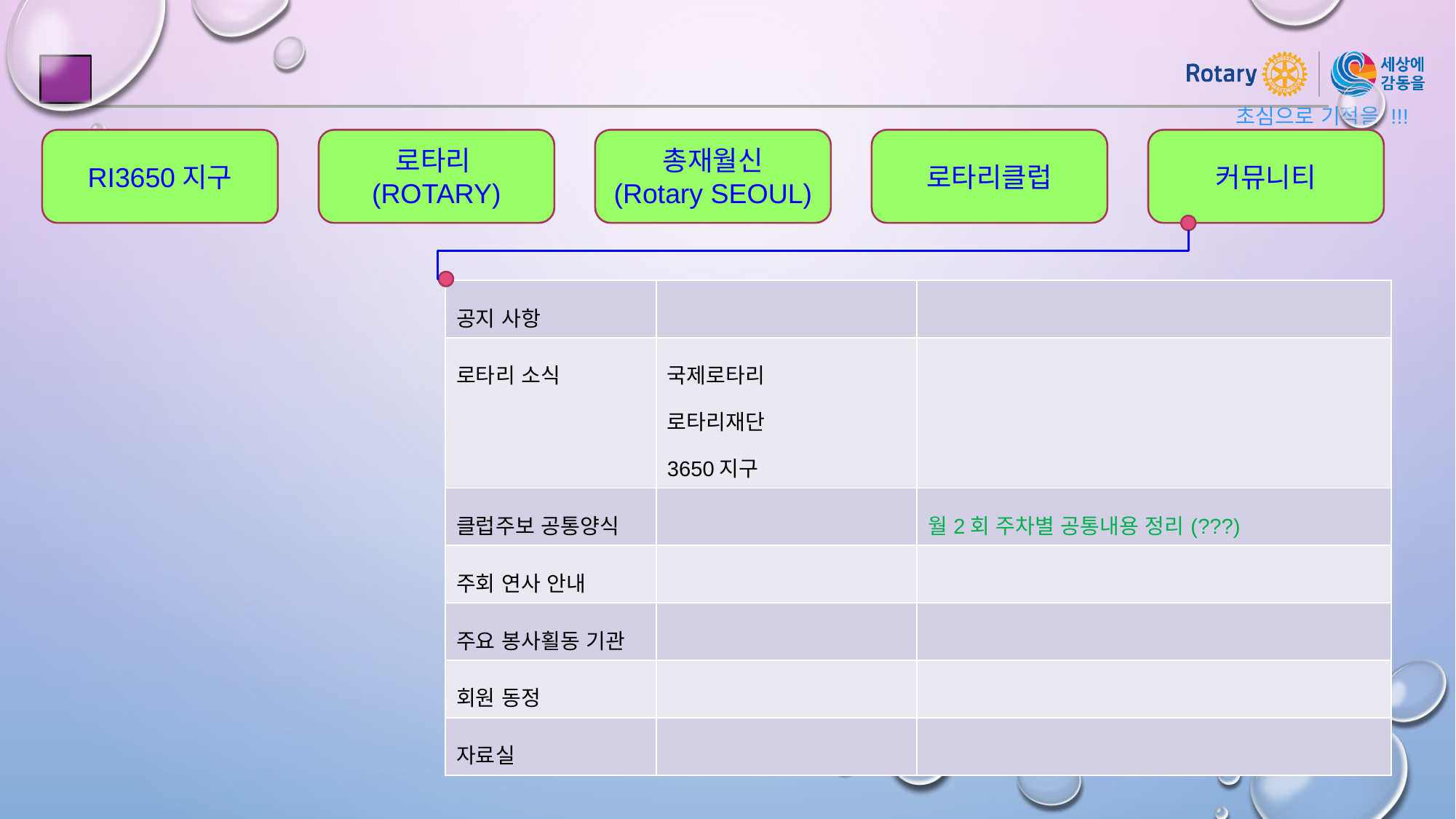

RI3650지구
로타리(ROTARY)
총재월신
(Rotary SEOUL)
로타리클럽
커뮤니티

| 공지 사항 |  |  |
| --- | --- | --- |
| 로타리 소식 | 국제로타리 로타리재단 3650지구 |  |
| 클럽주보 공통양식 |  | 월2회 주차별 공통내용 정리(???) |
| 주회 연사 안내 |  |  |
| 주요 봉사횔동 기관 |  |  |
| 회원 동정 |  |  |
| 자료실 |  |  |